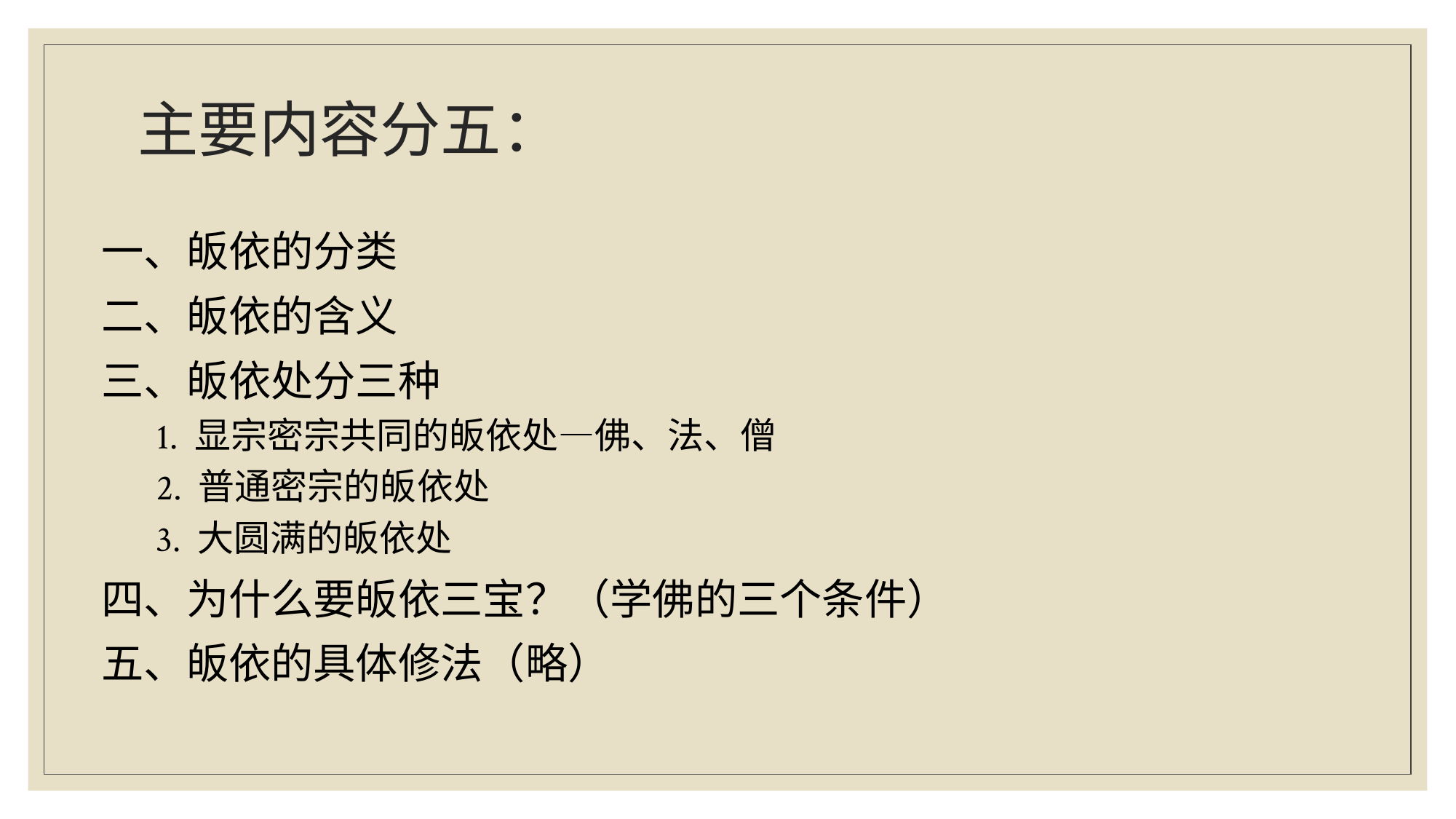

# 主要内容分五：
一、皈依的分类
二、皈依的含义
三、皈依处分三种
1. 显宗密宗共同的皈依处—佛、法、僧
2. 普通密宗的皈依处
3. 大圆满的皈依处
四、为什么要皈依三宝？（学佛的三个条件）
五、皈依的具体修法（略）